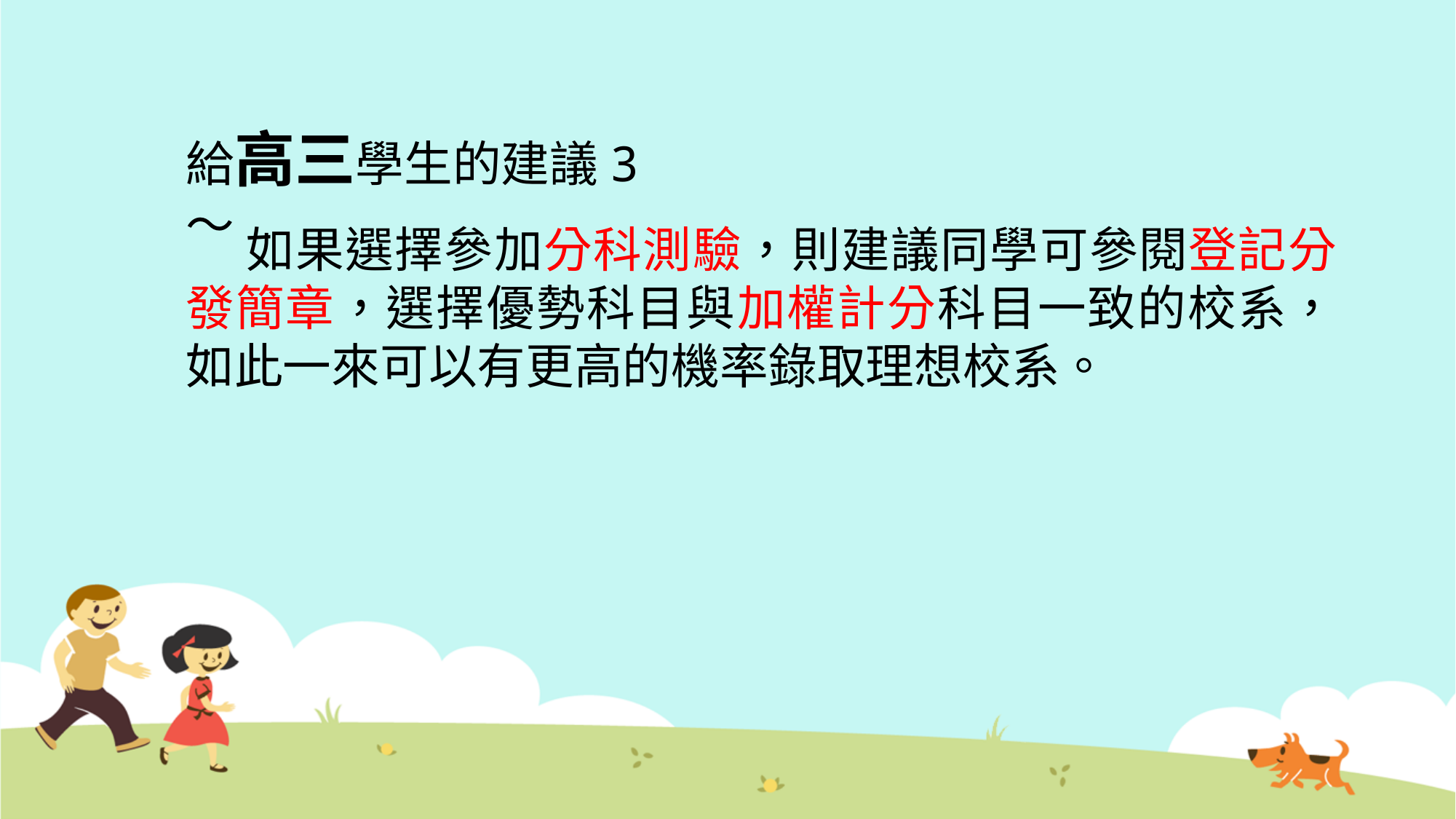

給高三學生的建議3～
    如果選擇參加分科測驗，則建議同學可參閱登記分發簡章，選擇優勢科目與加權計分科目一致的校系，如此一來可以有更高的機率錄取理想校系。